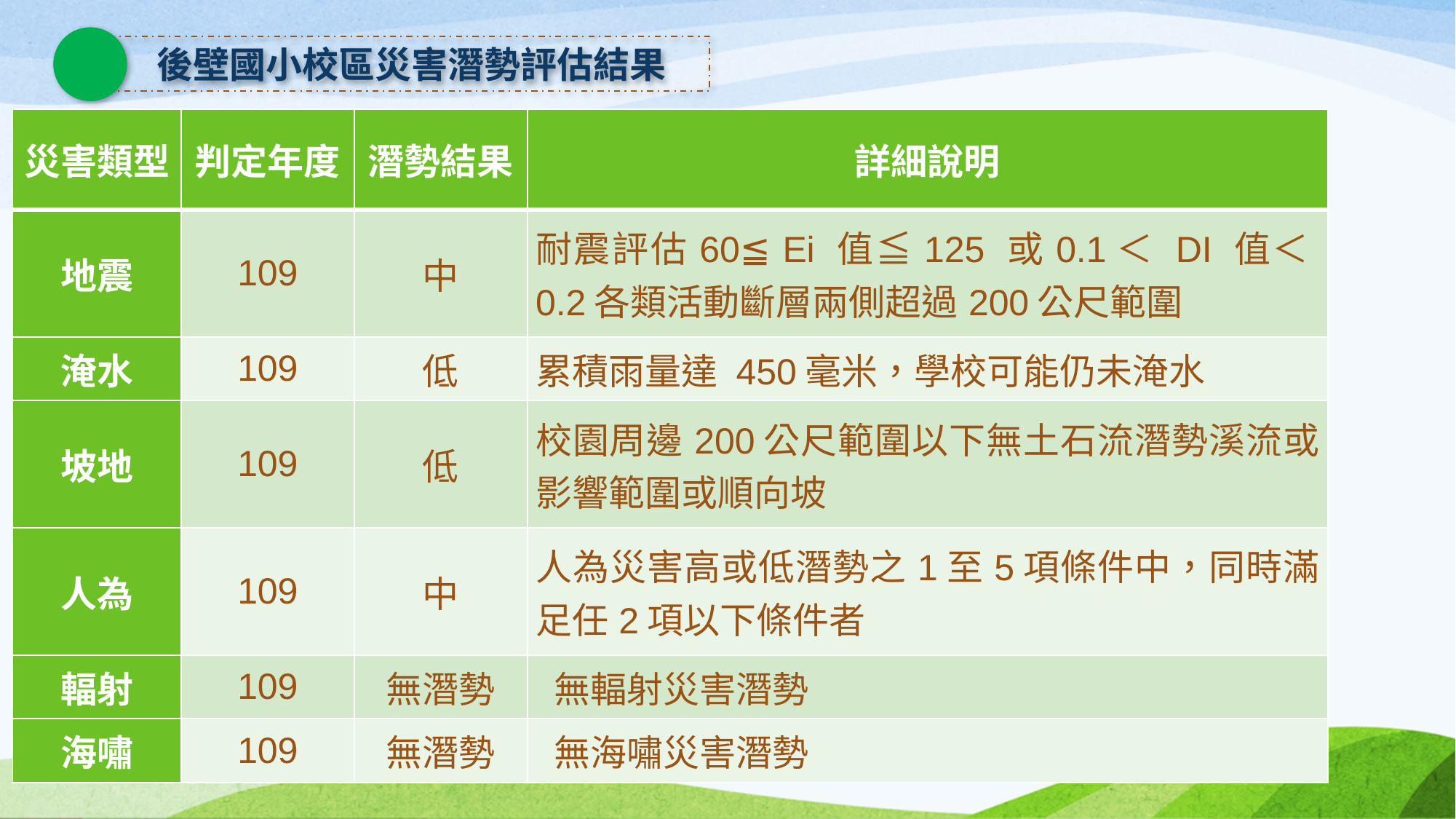

#
後壁國小校區災害潛勢評估結果
| 災害類型 | 判定年度 | 潛勢結果 | 詳細說明 |
| --- | --- | --- | --- |
| 地震 | 109 | 中 | 耐震評估60≦ Ei 值≦125 或0.1＜ DI 值＜0.2各類活動斷層兩側超過200公尺範圍 |
| 淹水 | 109 | 低 | 累積雨量達 450毫米，學校可能仍未淹水 |
| 坡地 | 109 | 低 | 校園周邊200公尺範圍以下無土石流潛勢溪流或影響範圍或順向坡 |
| 人為 | 109 | 中 | 人為災害高或低潛勢之1至5項條件中，同時滿足任2項以下條件者 |
| 輻射 | 109 | 無潛勢 | 無輻射災害潛勢 |
| 海嘯 | 109 | 無潛勢 | 無海嘯災害潛勢 |